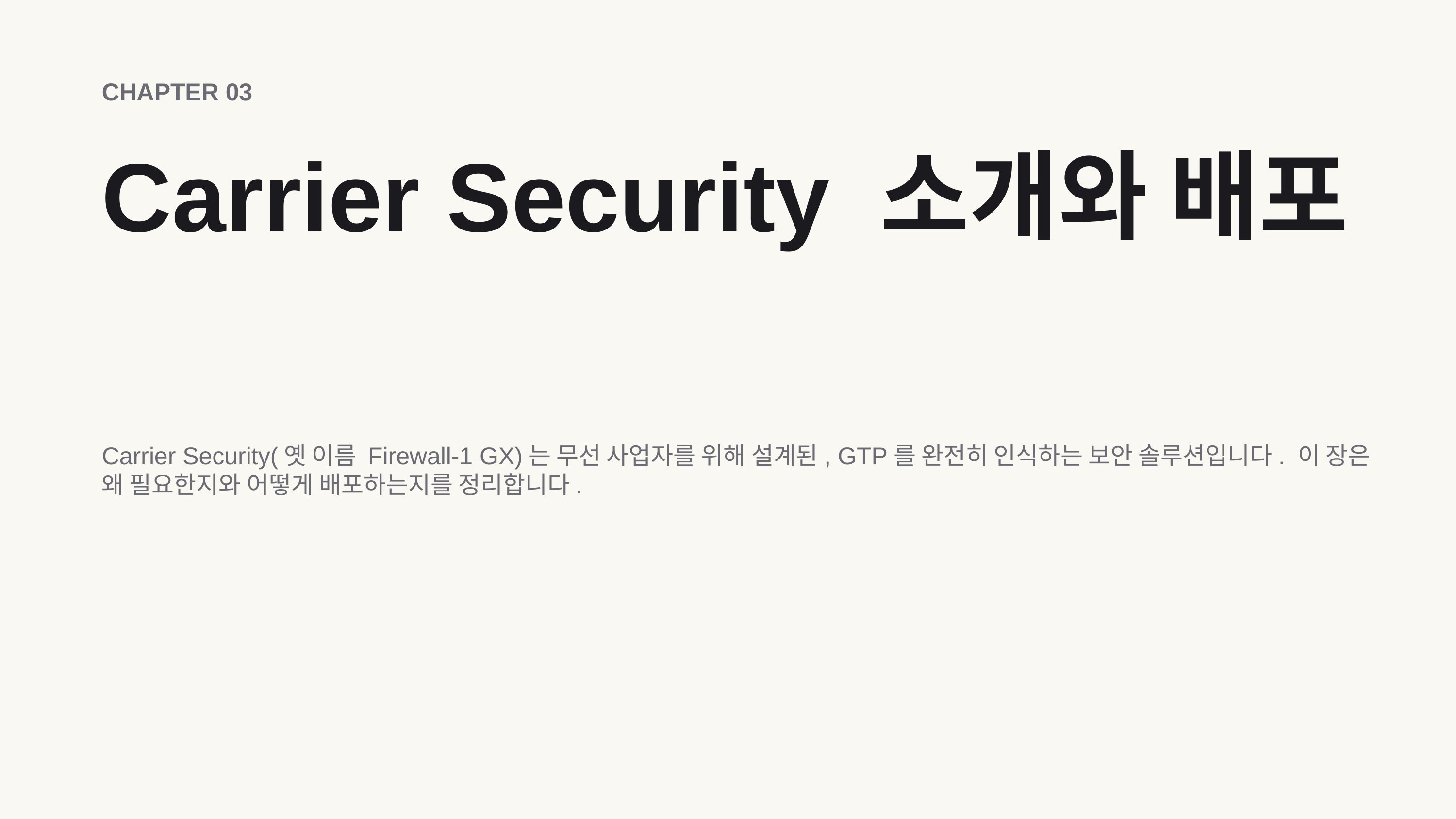

CHAPTER 03
Carrier Security 소개와 배포
Carrier Security(옛 이름 Firewall-1 GX)는 무선 사업자를 위해 설계된, GTP를 완전히 인식하는 보안 솔루션입니다. 이 장은 왜 필요한지와 어떻게 배포하는지를 정리합니다.